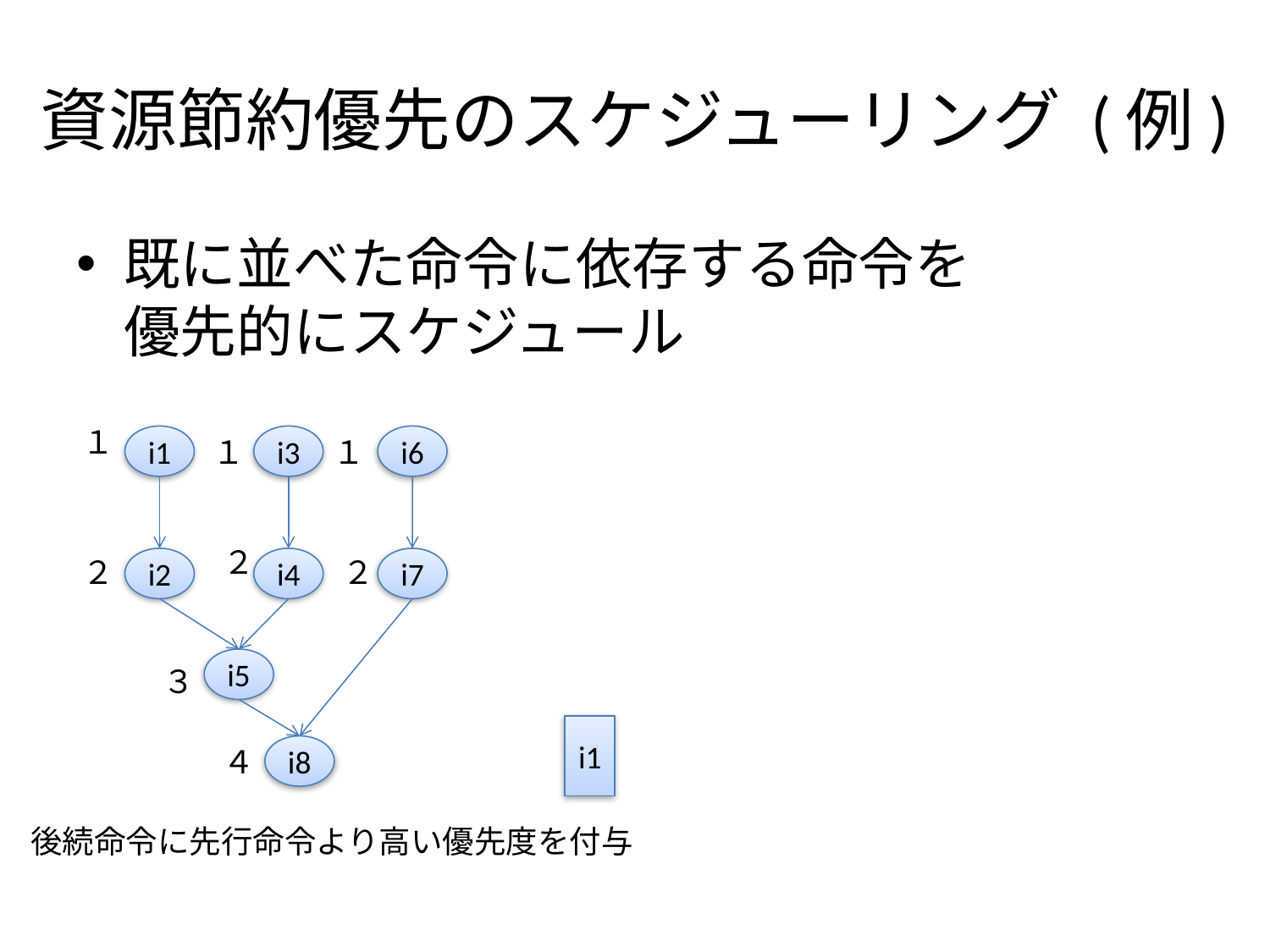

# 資源節約優先のスケジューリング (例)
既に並べた命令に依存する命令を
優先的にスケジュール
１
i1
i3
i6
i2
i4
i7
i5
i8
１
１
２
２
２
３
i1
４
後続命令に先行命令より高い優先度を付与